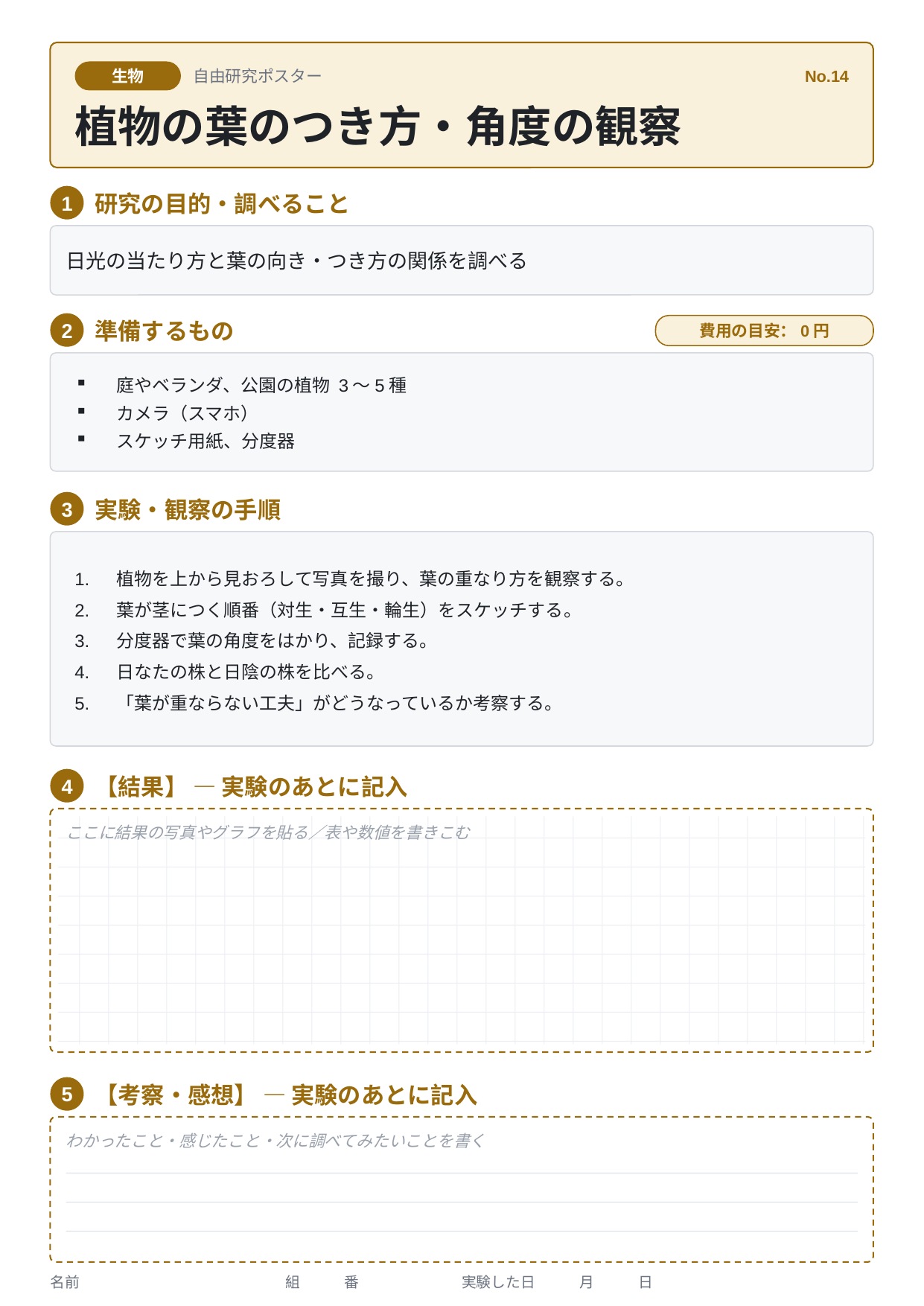

生物
自由研究ポスター
No.14
植物の葉のつき方・角度の観察
研究の目的・調べること

1

日光の当たり方と葉の向き・つき方の関係を調べる
準備するもの

2

費用の目安：0円

庭やベランダ、公園の植物 3〜5種
カメラ（スマホ）
スケッチ用紙、分度器
実験・観察の手順

3

植物を上から見おろして写真を撮り、葉の重なり方を観察する。
葉が茎につく順番（対生・互生・輪生）をスケッチする。
分度器で葉の角度をはかり、記録する。
日なたの株と日陰の株を比べる。
「葉が重ならない工夫」がどうなっているか考察する。
【結果】 — 実験のあとに記入

4

ここに結果の写真やグラフを貼る／表や数値を書きこむ

【考察・感想】 — 実験のあとに記入

5

わかったこと・感じたこと・次に調べてみたいことを書く

名前　　　　　　　　　　　　　　組　　　番　　　　　　　実験した日　　　月　　　日